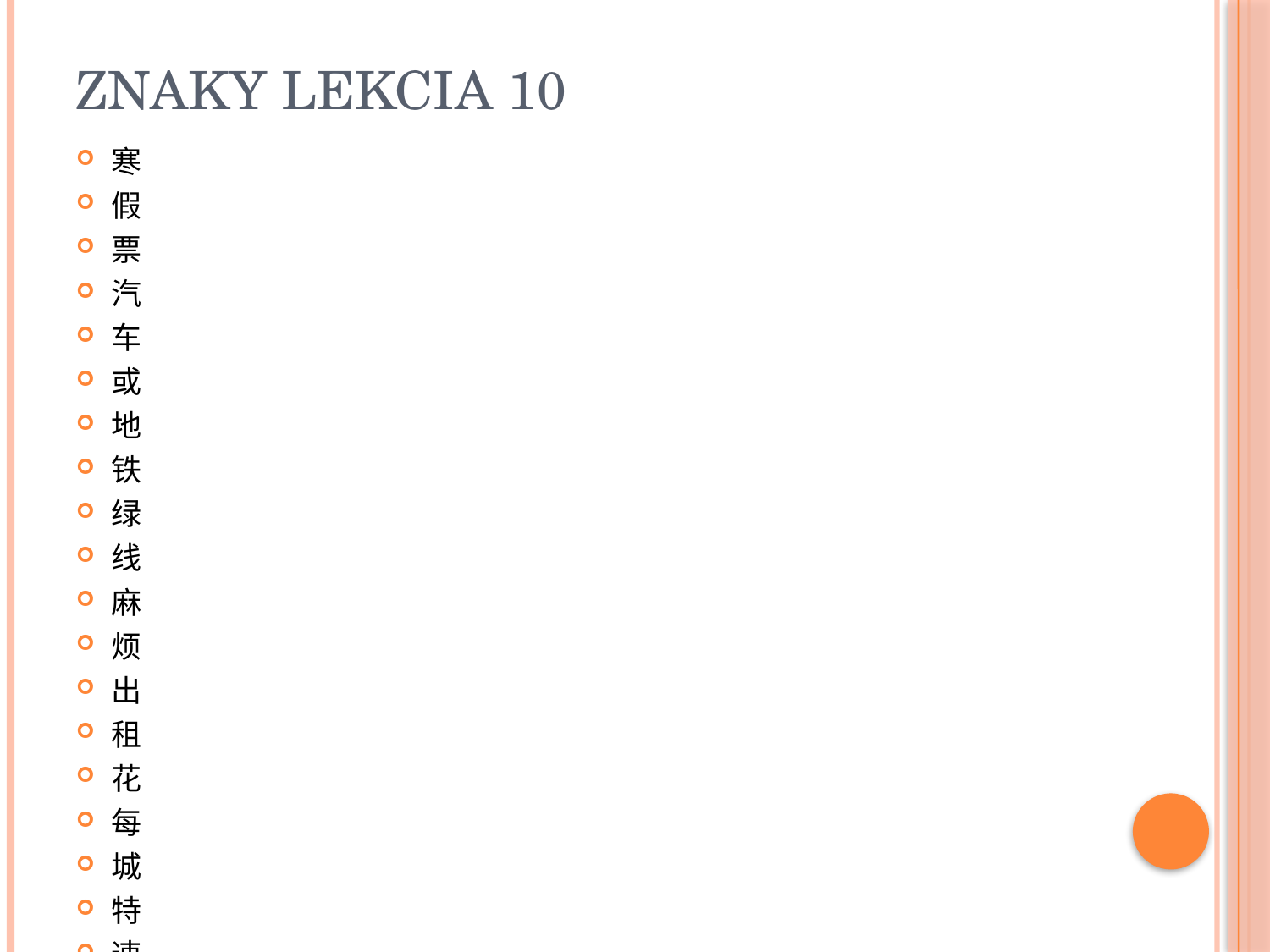

# Znaky lekcia 10
寒
假
票
汽
车
或
地
铁
绿
线
麻
烦
出
租
花
每
城
特
速